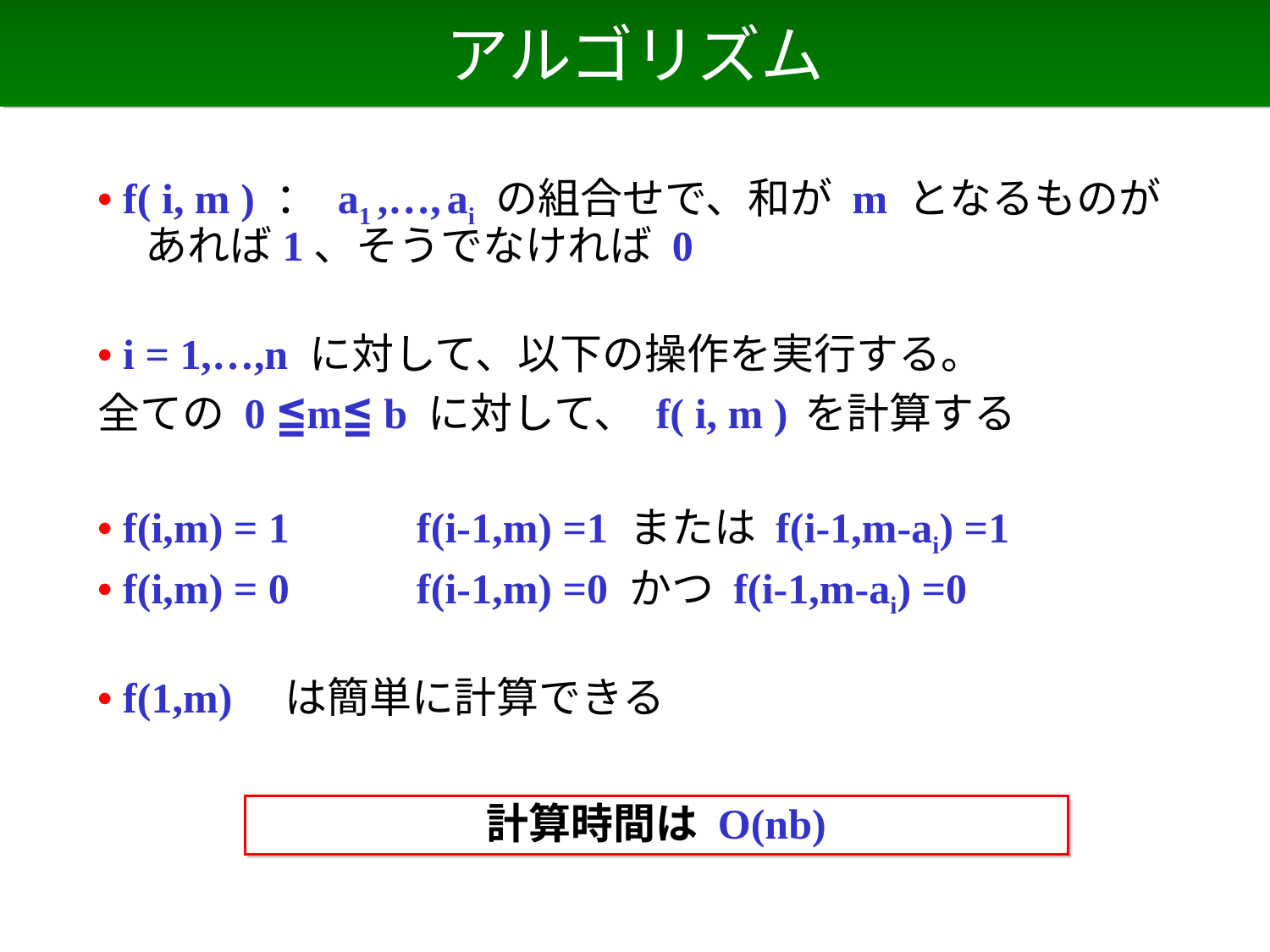

# アルゴリズム
• f( i, m ) ： a1 ,…, ai の組合せで、和が m となるものがあれば1、そうでなければ 0

• i = 1,…,n に対して、以下の操作を実行する。
全ての 0 ≦m≦ b に対して、 f( i, m ) を計算する

• f(i,m) = 1            f(i-1,m) =1 または f(i-1,m-ai) =1
• f(i,m) = 0            f(i-1,m) =0 かつ f(i-1,m-ai) =0

• f(1,m)    は簡単に計算できる
計算時間は O(nb)